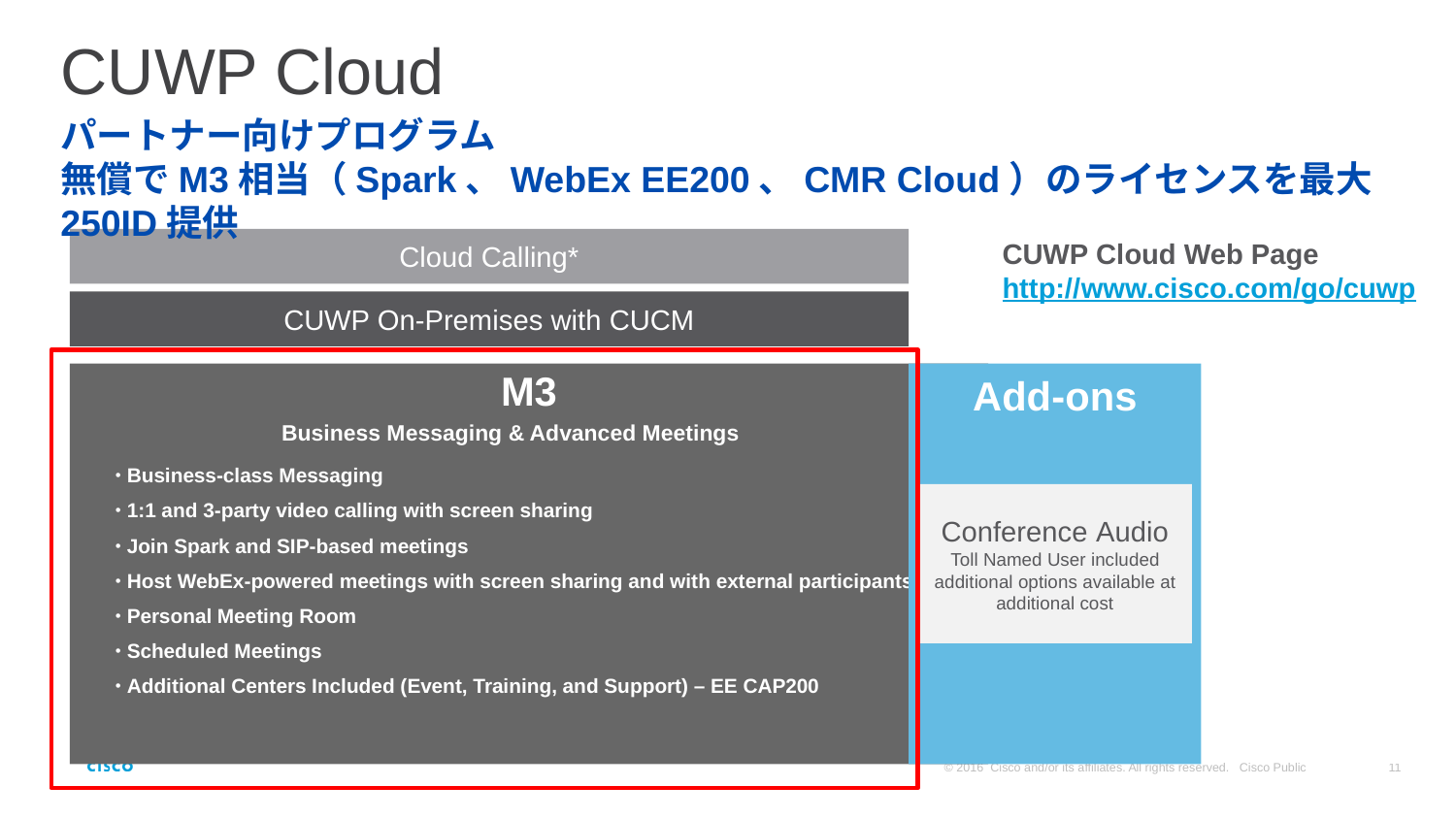

CUWP Cloud
パートナー向けプログラム
無償でM3相当（Spark、WebEx EE200、CMR Cloud）のライセンスを最大250ID提供
Cloud Calling*
CUWP Cloud Web Page
http://www.cisco.com/go/cuwp

CUWP On-Premises with CUCM

Add-ons
Conference Audio
Toll Named User included
additional options available at additional cost
M3
Business-class Messaging
1:1 and 3-party video calling with screen sharing
Join Spark and SIP-based meetings
Host WebEx-powered meetings with screen sharing and with external participants
Personal Meeting Room
Scheduled Meetings
Additional Centers Included (Event, Training, and Support) – EE CAP200
Business-class Messaging
1:1 and 3-party video calling with screen sharing
Join Spark and SIP-based meetings
Everything in M1, and:
Host 25-party meetings with screen sharing with other Spark users
Business Messaging & Advanced Meetings